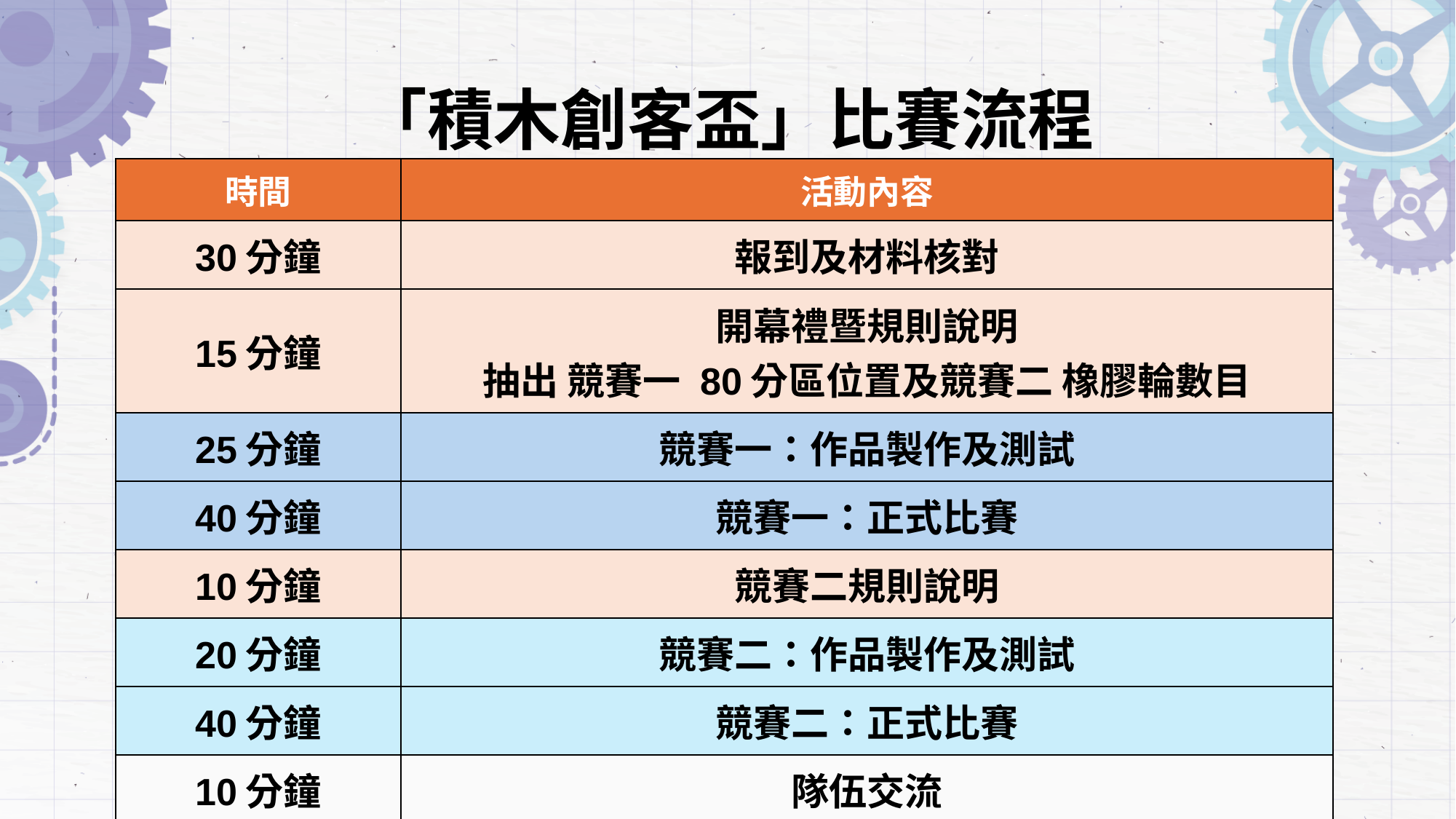

# 「積木創客盃」比賽流程
| 時間 | 活動內容 |
| --- | --- |
| 30分鐘 | 報到及材料核對 |
| 15分鐘 | 開幕禮暨規則說明 抽出 競賽一 80分區位置及競賽二 橡膠輪數目 |
| 25分鐘 | 競賽一：作品製作及測試 |
| 40分鐘 | 競賽一：正式比賽 |
| 10分鐘 | 競賽二規則說明 |
| 20分鐘 | 競賽二：作品製作及測試 |
| 40分鐘 | 競賽二：正式比賽 |
| 10分鐘 | 隊伍交流 |
| 30分鐘 | 頒獎典禮 |